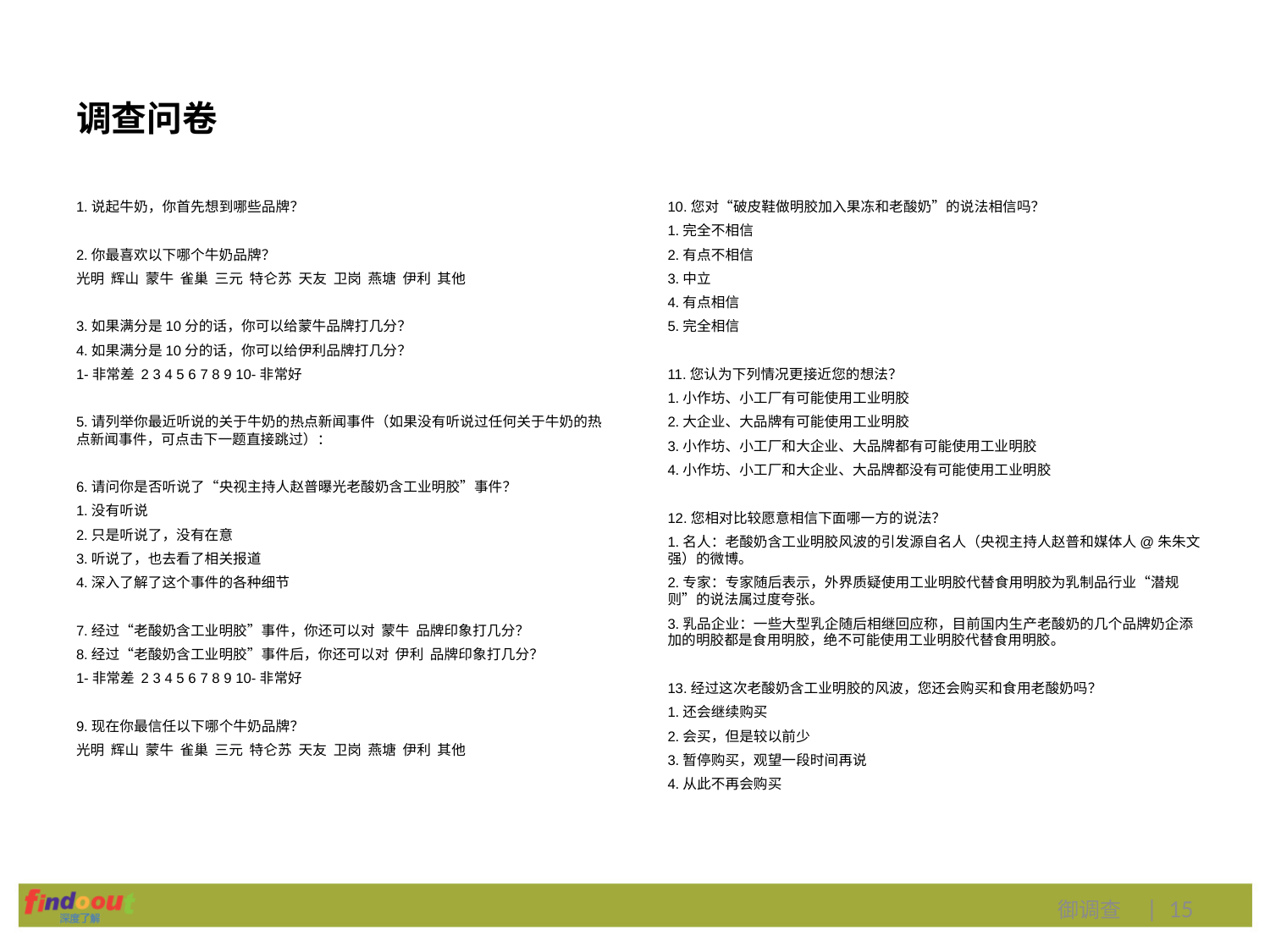

# 调查问卷
1.说起牛奶，你首先想到哪些品牌？

2.你最喜欢以下哪个牛奶品牌？
光明  辉山  蒙牛  雀巢  三元  特仑苏  天友  卫岗  燕塘  伊利  其他

3.如果满分是10分的话，你可以给蒙牛品牌打几分？
4.如果满分是10分的话，你可以给伊利品牌打几分？
1-非常差 2 3 4 5 6 7 8 9 10-非常好

5.请列举你最近听说的关于牛奶的热点新闻事件（如果没有听说过任何关于牛奶的热点新闻事件，可点击下一题直接跳过）：

6.请问你是否听说了“央视主持人赵普曝光老酸奶含工业明胶”事件？
1.没有听说
2.只是听说了，没有在意
3.听说了，也去看了相关报道
4.深入了解了这个事件的各种细节

7.经过“老酸奶含工业明胶”事件，你还可以对  蒙牛  品牌印象打几分？
8.经过“老酸奶含工业明胶”事件后，你还可以对  伊利  品牌印象打几分？
1-非常差 2 3 4 5 6 7 8 9 10-非常好

9.现在你最信任以下哪个牛奶品牌？
光明  辉山  蒙牛  雀巢  三元  特仑苏  天友  卫岗  燕塘  伊利  其他
10.您对“破皮鞋做明胶加入果冻和老酸奶”的说法相信吗？
1.完全不相信
2.有点不相信
3.中立
4.有点相信
5.完全相信

11.您认为下列情况更接近您的想法？
1.小作坊、小工厂有可能使用工业明胶
2.大企业、大品牌有可能使用工业明胶
3.小作坊、小工厂和大企业、大品牌都有可能使用工业明胶
4.小作坊、小工厂和大企业、大品牌都没有可能使用工业明胶

12.您相对比较愿意相信下面哪一方的说法？
1.名人：老酸奶含工业明胶风波的引发源自名人（央视主持人赵普和媒体人@朱朱文强）的微博。
2.专家：专家随后表示，外界质疑使用工业明胶代替食用明胶为乳制品行业“潜规则”的说法属过度夸张。
3.乳品企业：一些大型乳企随后相继回应称，目前国内生产老酸奶的几个品牌奶企添加的明胶都是食用明胶，绝不可能使用工业明胶代替食用明胶。

13.经过这次老酸奶含工业明胶的风波，您还会购买和食用老酸奶吗？
1.还会继续购买
2.会买，但是较以前少
3.暂停购买，观望一段时间再说
4.从此不再会购买

御调查   |  15